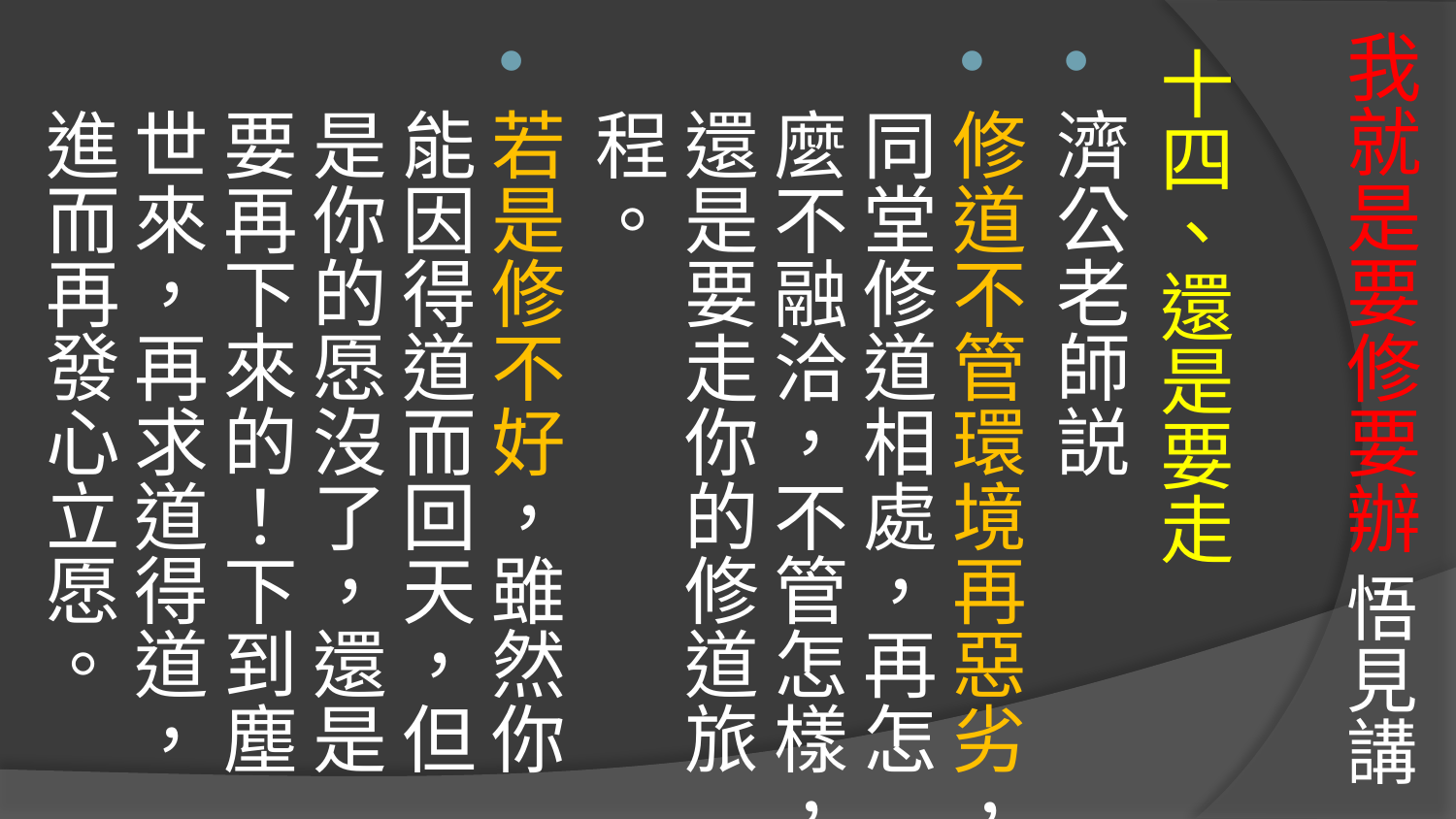

# 我就是要修要辦 悟見講
十四、還是要走
濟公老師説
修道不管環境再惡劣，同堂修道相處，再怎麼不融洽，不管怎樣，還是要走你的修道旅程。
若是修不好，雖然你能因得道而回天，但是你的愿沒了，還是要再下來的！下到塵世來，再求道得道，進而再發心立愿。